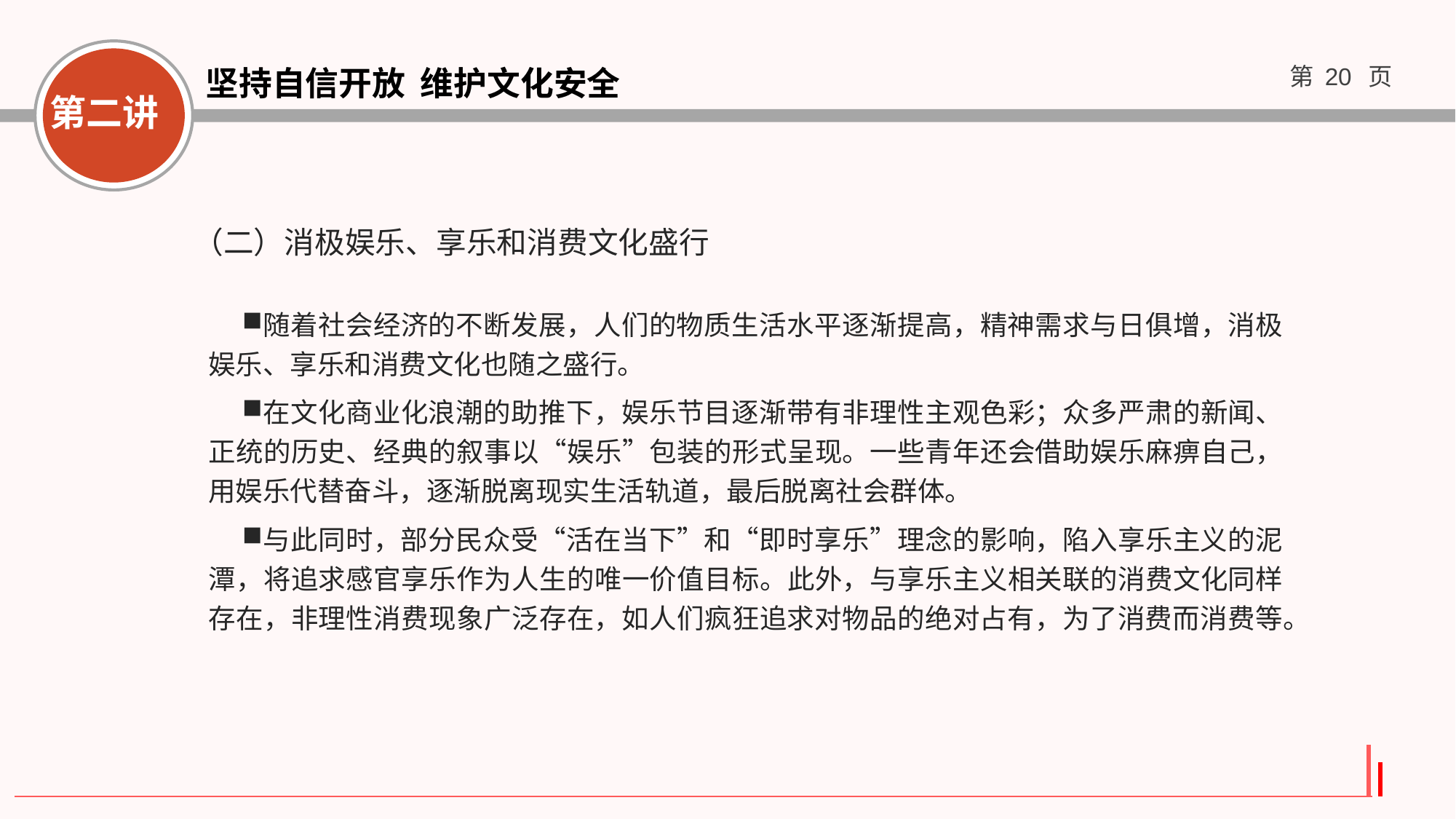

（二）消极娱乐、享乐和消费文化盛行
随着社会经济的不断发展，人们的物质生活水平逐渐提高，精神需求与日俱增，消极娱乐、享乐和消费文化也随之盛行。
在文化商业化浪潮的助推下，娱乐节目逐渐带有非理性主观色彩；众多严肃的新闻、正统的历史、经典的叙事以“娱乐”包装的形式呈现。一些青年还会借助娱乐麻痹自己，用娱乐代替奋斗，逐渐脱离现实生活轨道，最后脱离社会群体。
与此同时，部分民众受“活在当下”和“即时享乐”理念的影响，陷入享乐主义的泥潭，将追求感官享乐作为人生的唯一价值目标。此外，与享乐主义相关联的消费文化同样存在，非理性消费现象广泛存在，如人们疯狂追求对物品的绝对占有，为了消费而消费等。